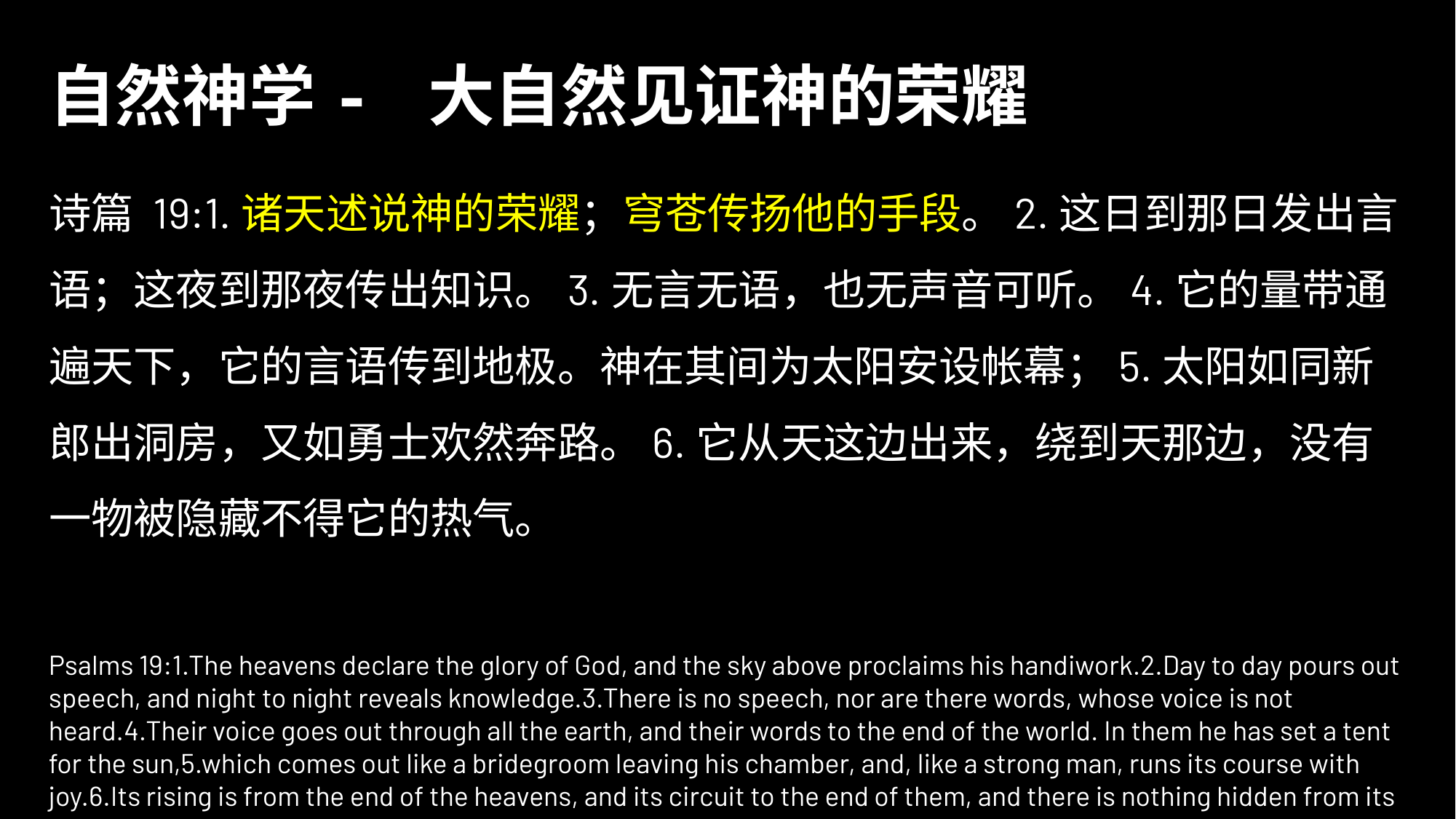

# 自然神学- 大自然见证神的荣耀
诗篇 19:1.诸天述说神的荣耀；穹苍传扬他的手段。2.这日到那日发出言语；这夜到那夜传出知识。3.无言无语，也无声音可听。4.它的量带通遍天下，它的言语传到地极。神在其间为太阳安设帐幕；5.太阳如同新郎出洞房，又如勇士欢然奔路。6.它从天这边出来，绕到天那边，没有一物被隐藏不得它的热气。
Psalms 19:1.The heavens declare the glory of God, and the sky above proclaims his handiwork.2.Day to day pours out speech, and night to night reveals knowledge.3.There is no speech, nor are there words, whose voice is not heard.4.Their voice goes out through all the earth, and their words to the end of the world. In them he has set a tent for the sun,5.which comes out like a bridegroom leaving his chamber, and, like a strong man, runs its course with joy.6.Its rising is from the end of the heavens, and its circuit to the end of them, and there is nothing hidden from its heat.